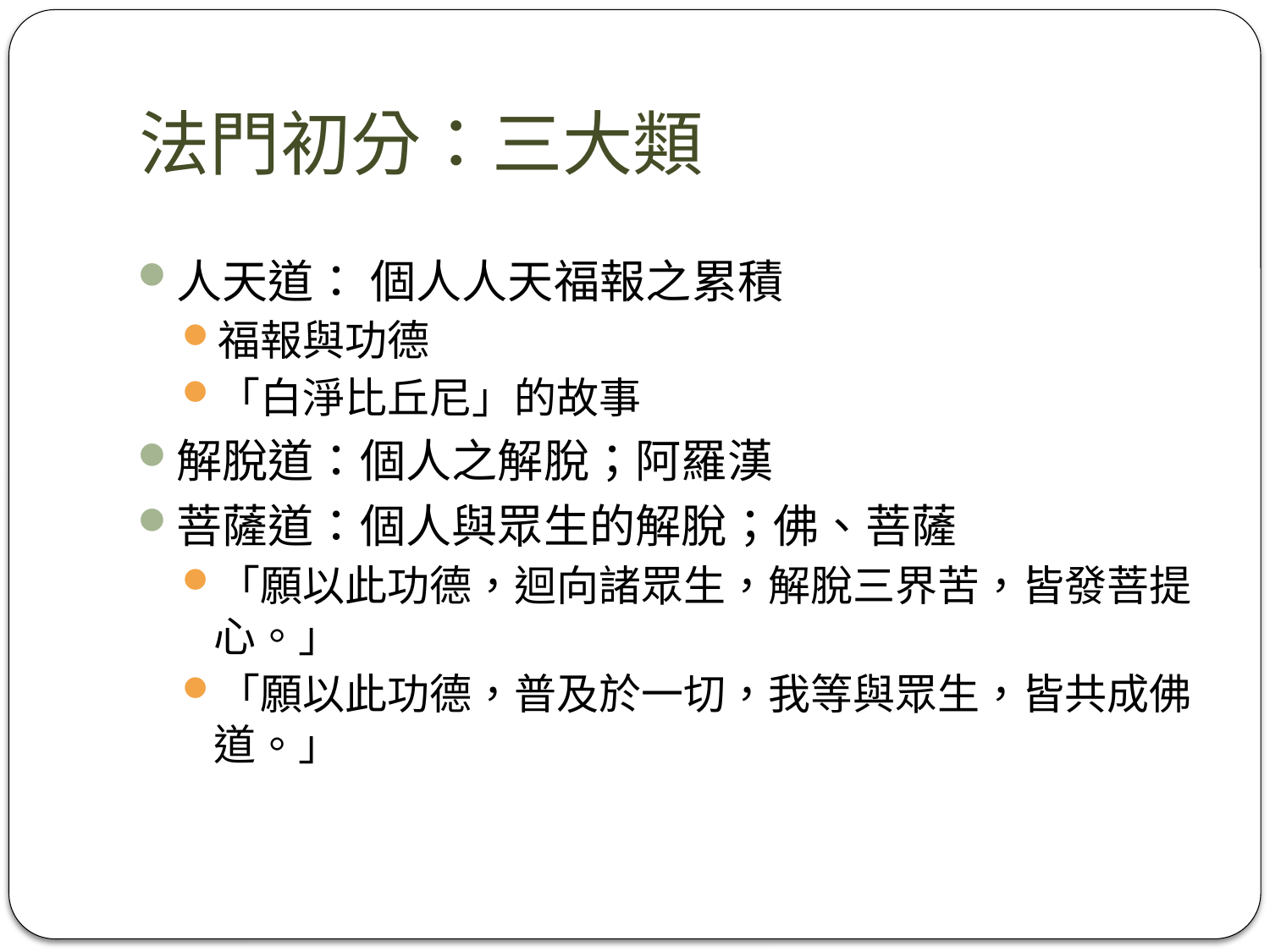

# 法門初分：三大類
人天道： 個人人天福報之累積
福報與功德
「白淨比丘尼」的故事
解脫道：個人之解脫；阿羅漢
菩薩道：個人與眾生的解脫；佛、菩薩
「願以此功德，迴向諸眾生，解脫三界苦，皆發菩提心。」
「願以此功德，普及於一切，我等與眾生，皆共成佛道。」